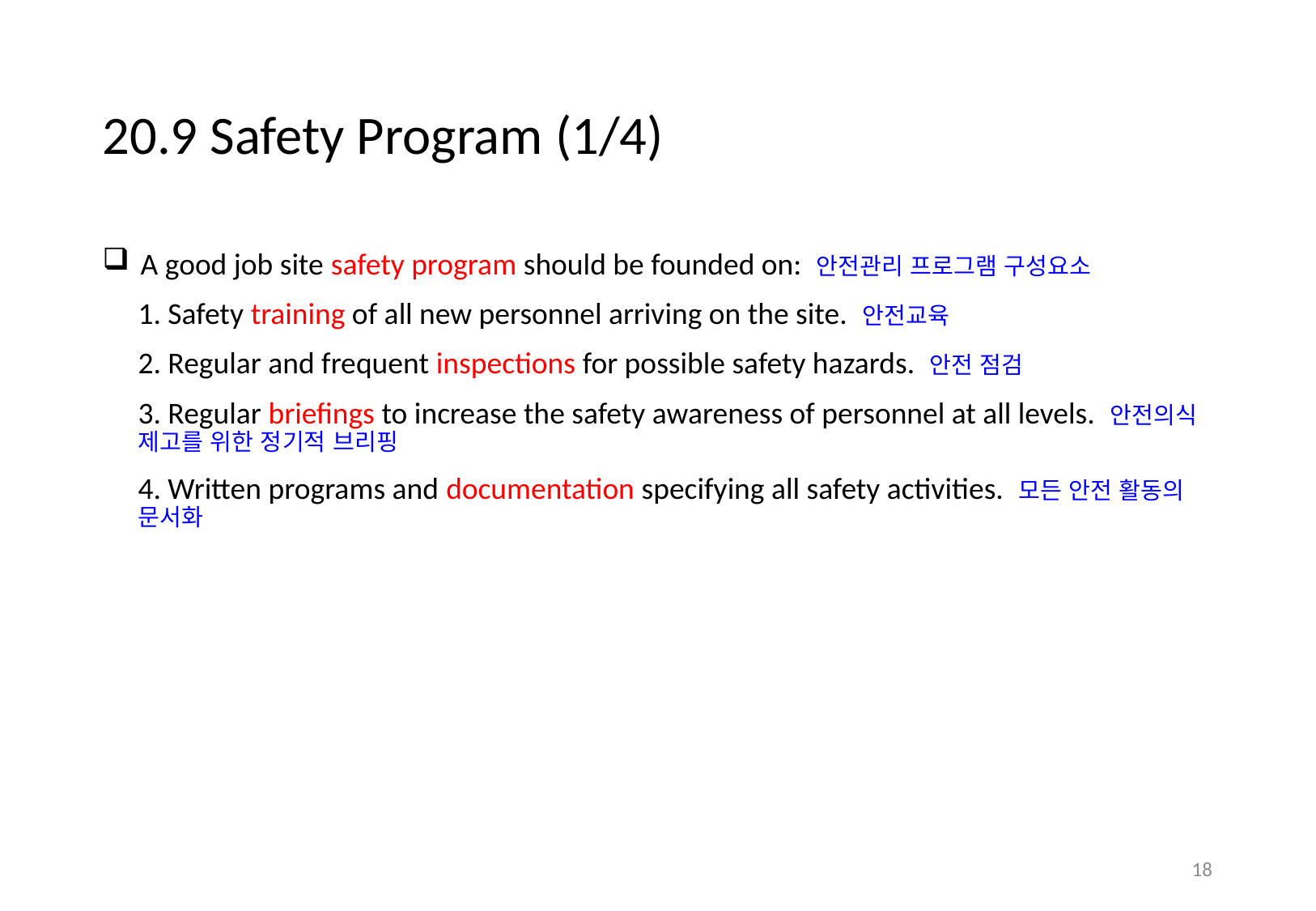

# 20.9 Safety Program (1/4)
A good job site safety program should be founded on: 안전관리 프로그램 구성요소
1. Safety training of all new personnel arriving on the site. 안전교육
2. Regular and frequent inspections for possible safety hazards. 안전 점검
3. Regular briefings to increase the safety awareness of personnel at all levels. 안전의식 제고를 위한 정기적 브리핑
4. Written programs and documentation specifying all safety activities. 모든 안전 활동의 문서화
18